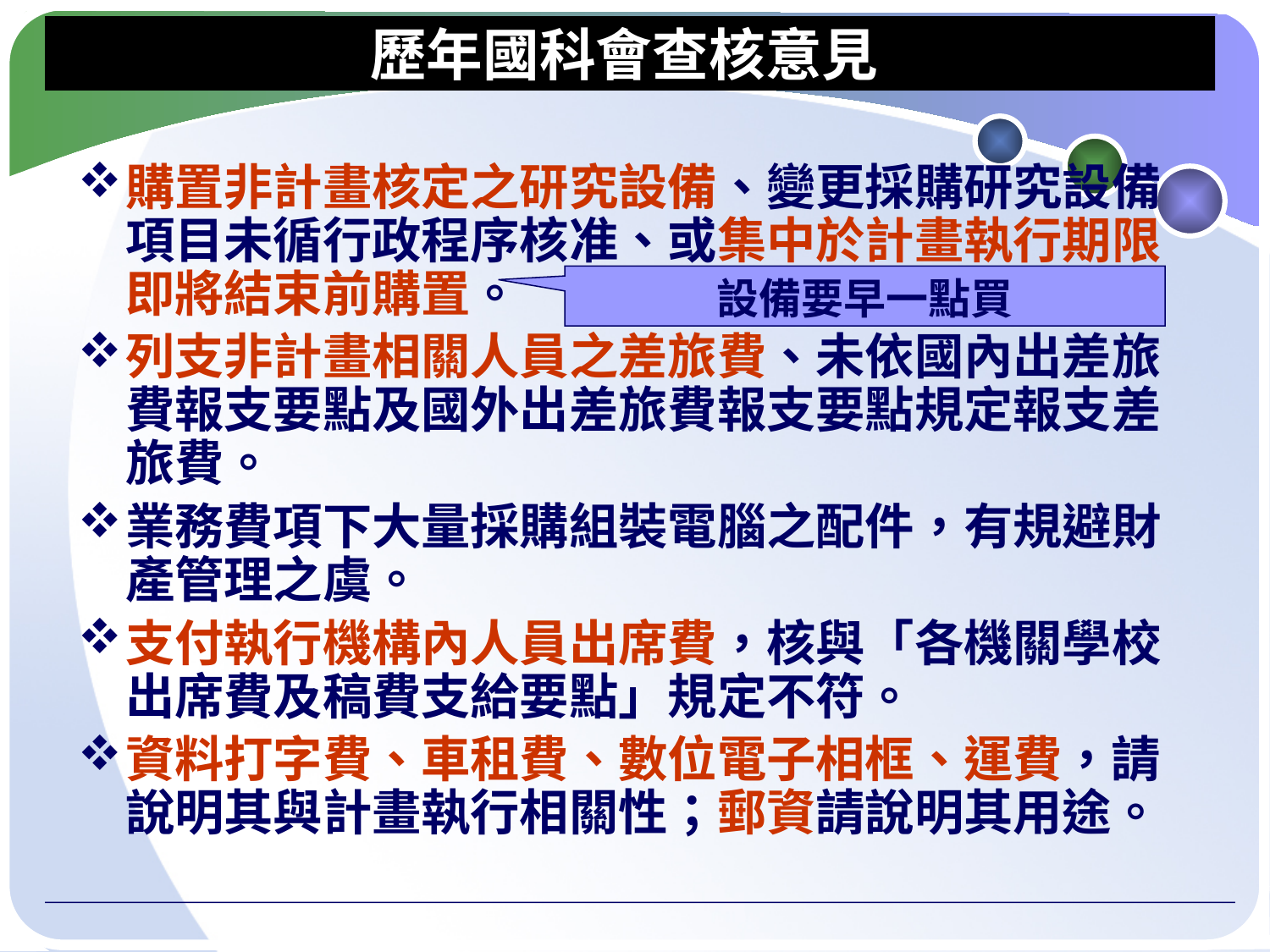

# 歷年國科會查核意見
購置非計畫核定之研究設備、變更採購研究設備項目未循行政程序核准、或集中於計畫執行期限即將結束前購置。
列支非計畫相關人員之差旅費、未依國內出差旅費報支要點及國外出差旅費報支要點規定報支差旅費。
業務費項下大量採購組裝電腦之配件，有規避財產管理之虞。
支付執行機構內人員出席費，核與「各機關學校出席費及稿費支給要點」規定不符。
資料打字費、車租費、數位電子相框、運費，請說明其與計畫執行相關性；郵資請說明其用途。
設備要早一點買